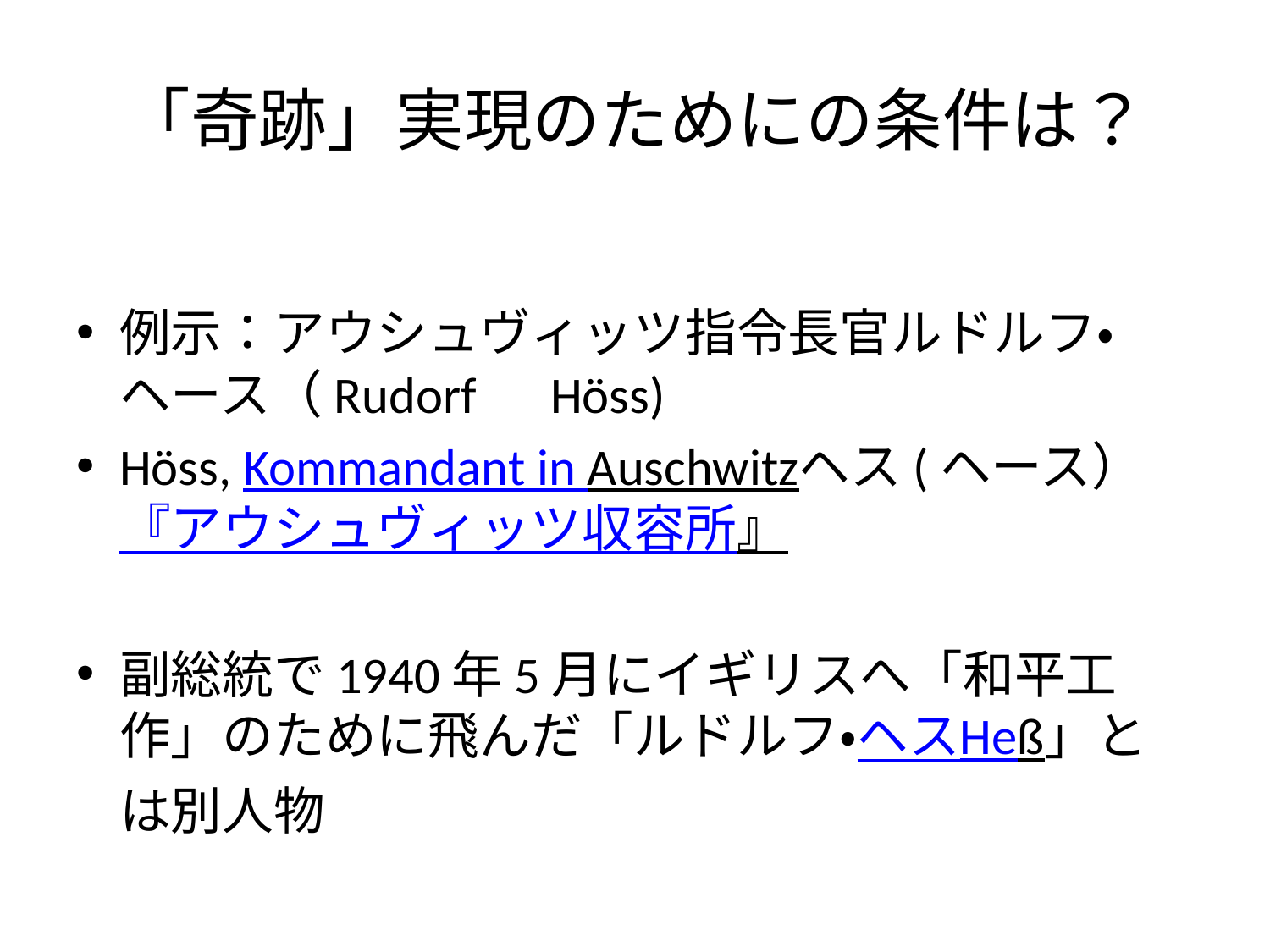

# 「奇跡」実現のためにの条件は？

例示：アウシュヴィッツ指令長官ルドルフ・ヘース（Rudorf　Höss)
Höss, Kommandant in Auschwitzヘス(ヘース）『アウシュヴィッツ収容所』
副総統で1940年5月にイギリスへ「和平工作」のために飛んだ「ルドルフ・ヘスHeß」とは別人物